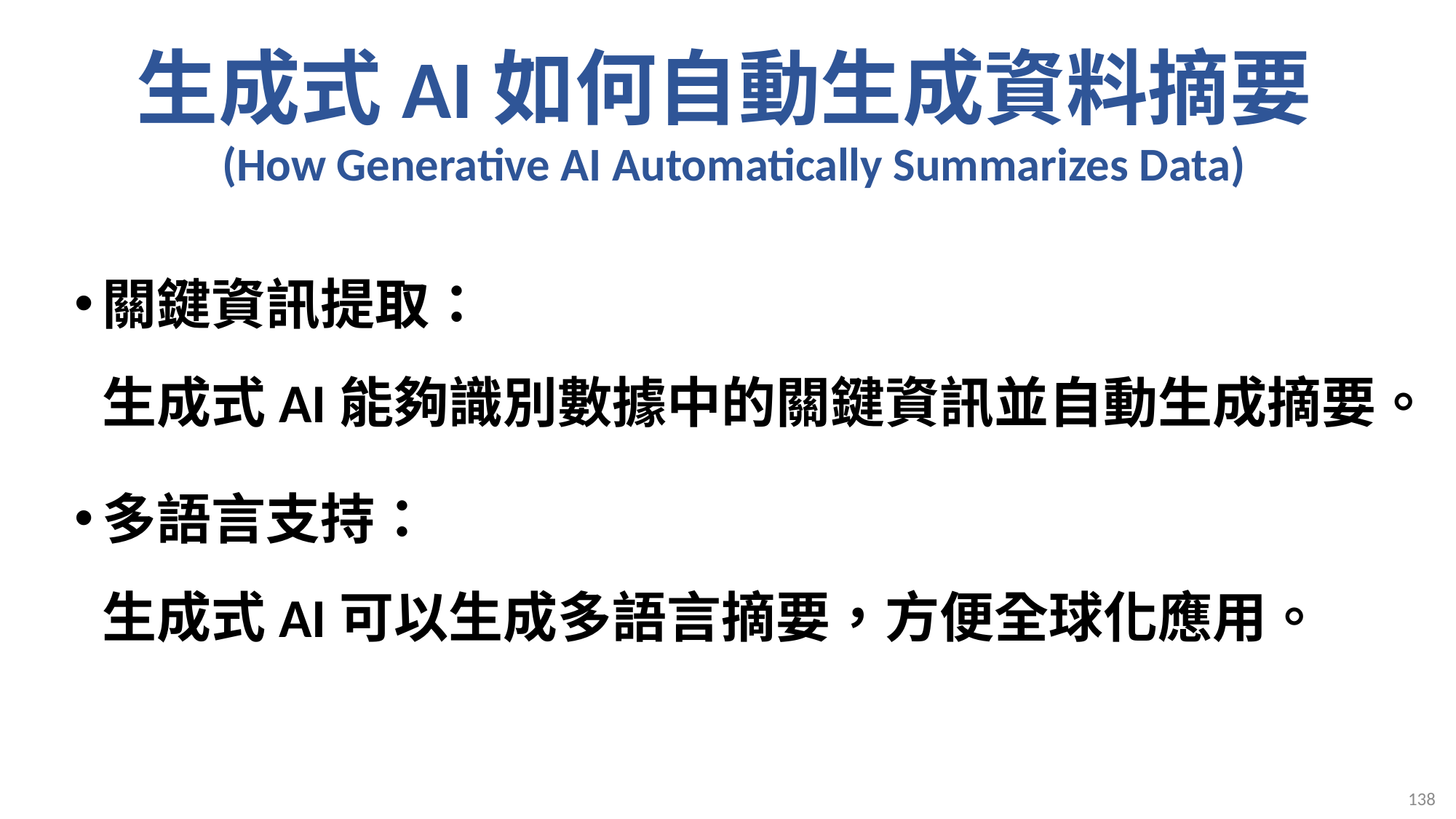

# 生成式AI如何自動生成資料摘要 (How Generative AI Automatically Summarizes Data)
關鍵資訊提取：
生成式AI能夠識別數據中的關鍵資訊並自動生成摘要。
多語言支持：
生成式AI可以生成多語言摘要，方便全球化應用。

138